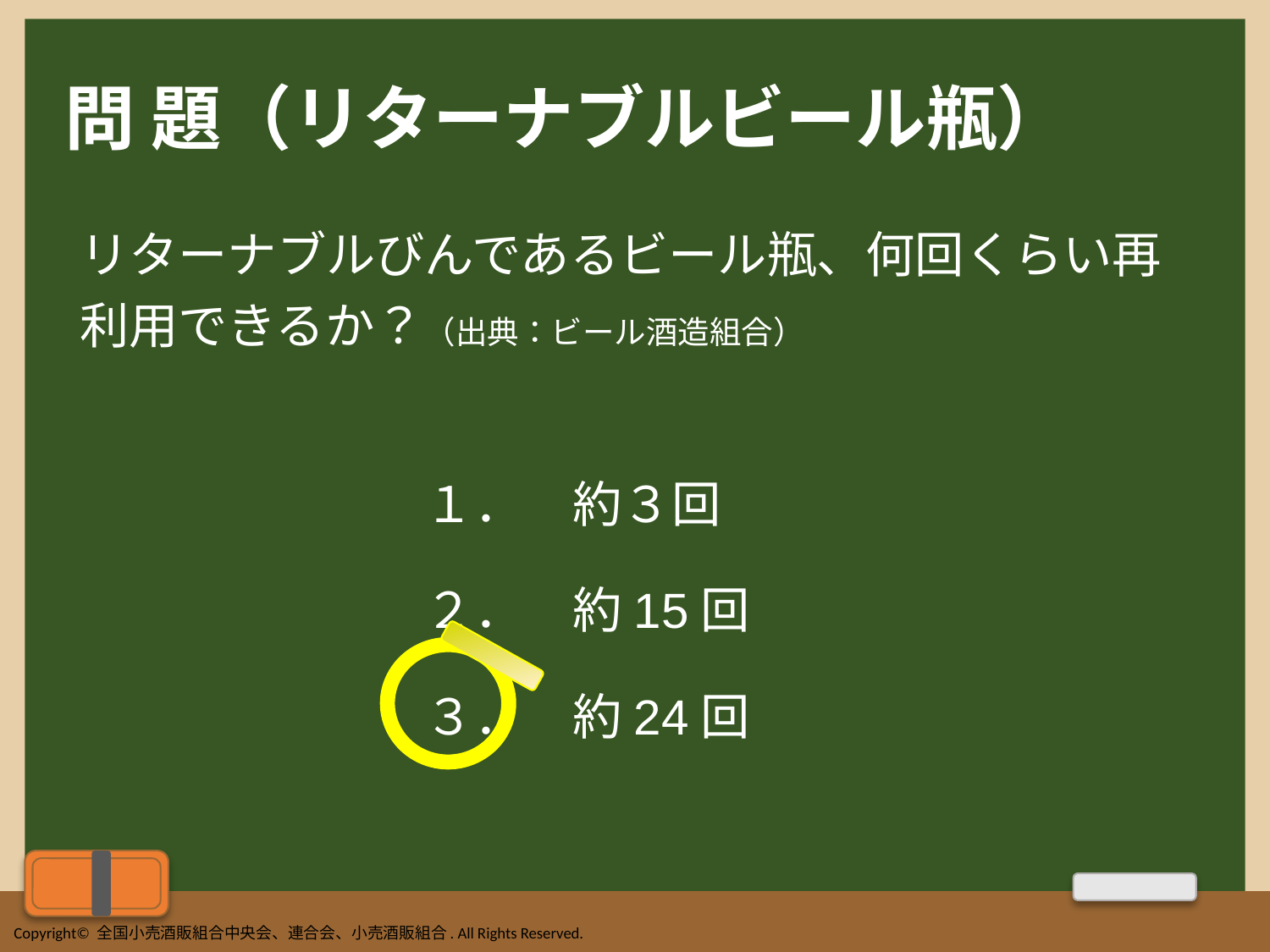

# 問 題（リターナブルビール瓶）
リターナブルびんであるビール瓶、何回くらい再
利用できるか？（出典：ビール酒造組合）

　　　　　　　１．　約３回
　　　　　　　２．　約15回
　　　　　　　３．　約24回

Copyright© 全国小売酒販組合中央会、連合会、小売酒販組合. All Rights Reserved.